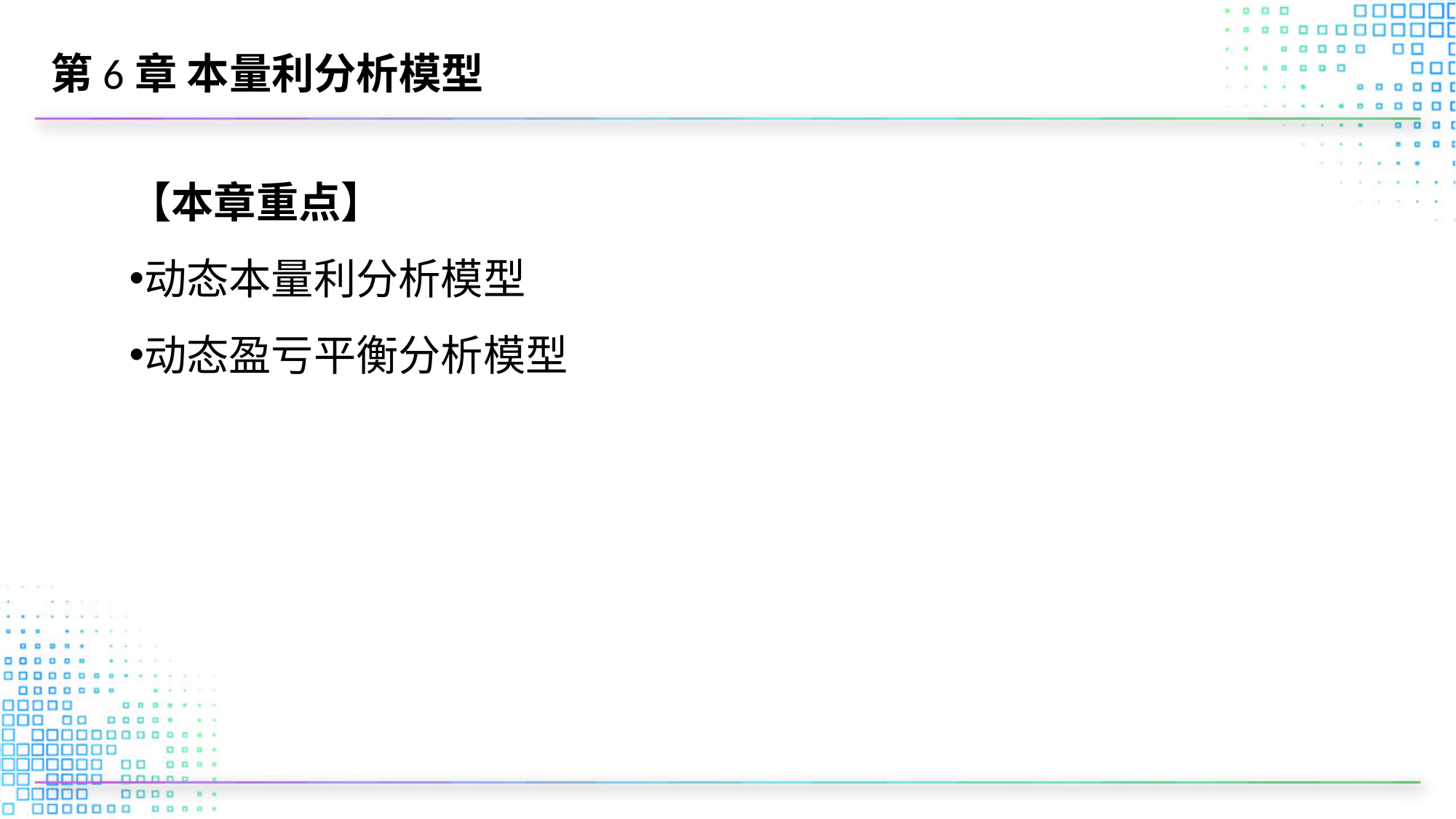

# 第6章 本量利分析模型
【本章重点】
动态本量利分析模型
动态盈亏平衡分析模型